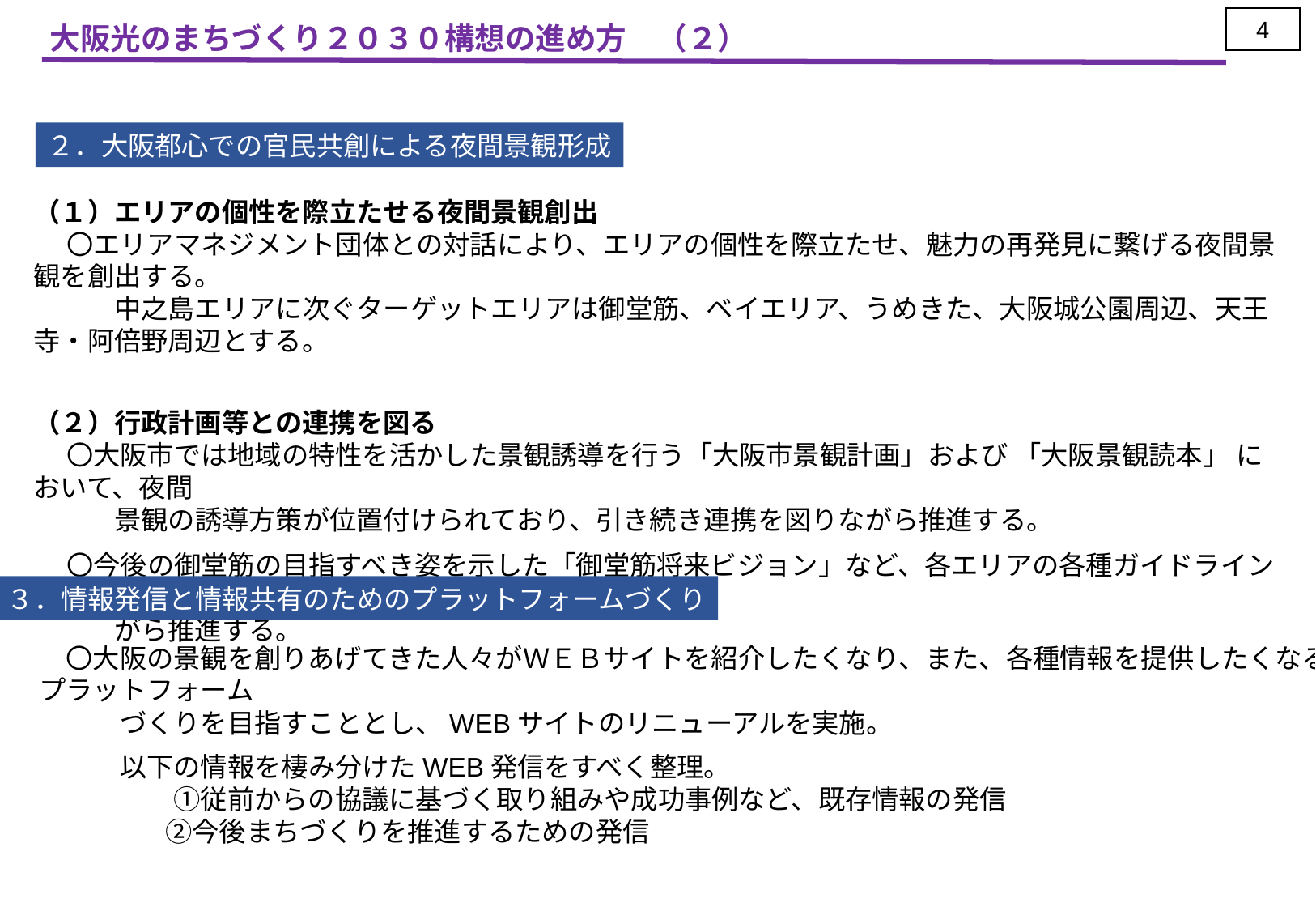

4
大阪光のまちづくり２０３０構想の進め方　（２）
２．大阪都心での官民共創による夜間景観形成

（１）エリアの個性を際立たせる夜間景観創出
　 〇エリアマネジメント団体との対話により、エリアの個性を際立たせ、魅力の再発見に繋げる夜間景観を創出する。
　　　中之島エリアに次ぐターゲットエリアは御堂筋、ベイエリア、うめきた、大阪城公園周辺、天王寺・阿倍野周辺とする。

（２）行政計画等との連携を図る
　 〇大阪市では地域の特性を活かした景観誘導を行う「大阪市景観計画」および 「大阪景観読本」 において、夜間
　　　景観の誘導方策が位置付けられており、引き続き連携を図りながら推進する。

　 〇今後の御堂筋の目指すべき姿を示した「御堂筋将来ビジョン」など、各エリアの各種ガイドライン等と連携を図りな
　　　がら推進する。

　〇大阪の景観を創りあげてきた人々がＷＥＢサイトを紹介したくなり、また、各種情報を提供したくなるプラットフォーム
　　　づくりを目指すこととし、WEBサイトのリニューアルを実施。

　　　以下の情報を棲み分けたWEB発信をすべく整理。
　　　　　①従前からの協議に基づく取り組みや成功事例など、既存情報の発信
  　　　　②今後まちづくりを推進するための発信

３．情報発信と情報共有のためのプラットフォームづくり